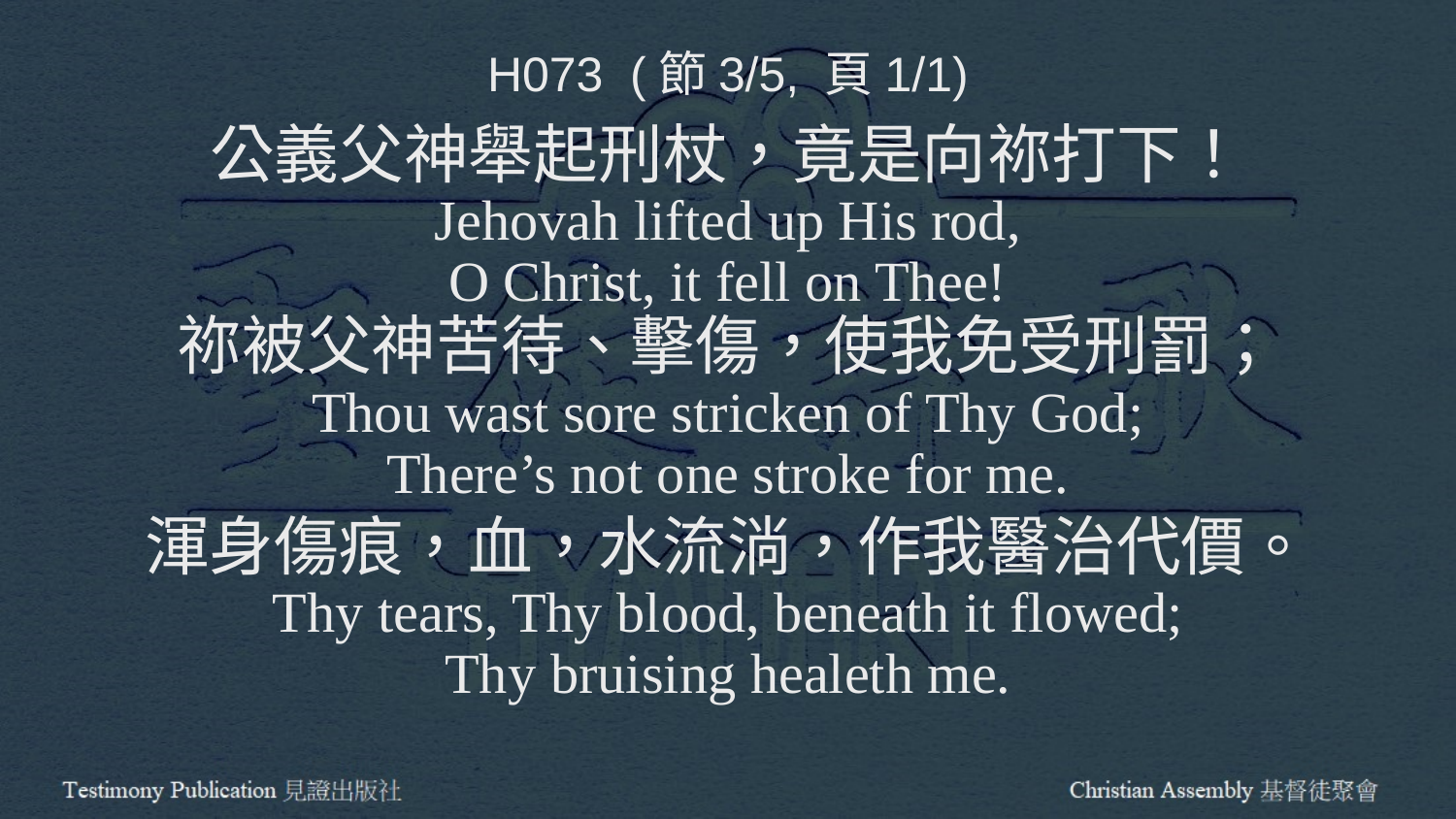

H073  (節3/5, 頁1/1)
公義父神舉起刑杖，竟是向祢打下！
Jehovah lifted up His rod,
O Christ, it fell on Thee!
祢被父神苦待、擊傷，使我免受刑罰；
Thou wast sore stricken of Thy God;
There’s not one stroke for me.
渾身傷痕，血，水流淌，作我醫治代價。
Thy tears, Thy blood, beneath it flowed;
Thy bruising healeth me.